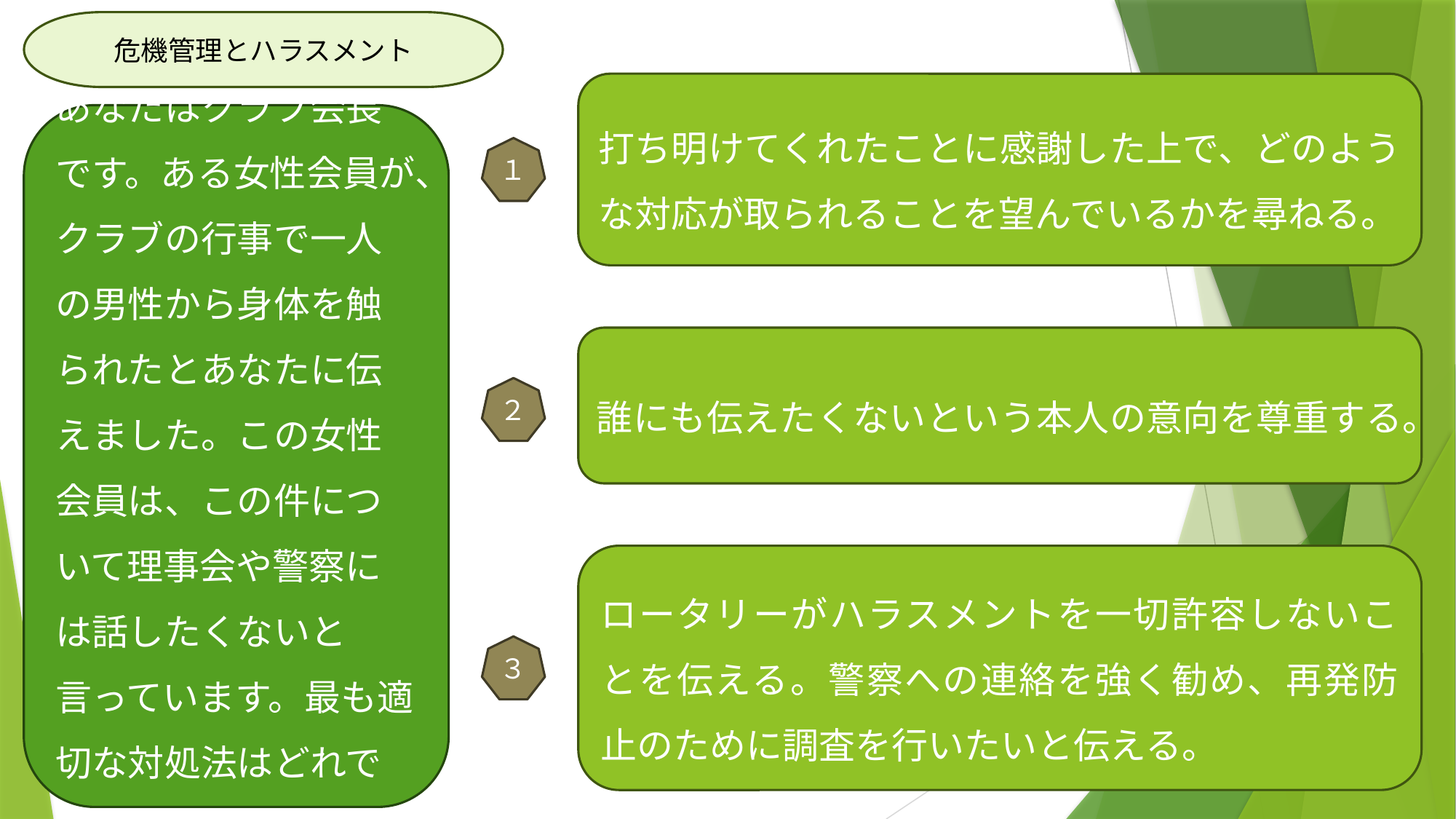

危機管理とハラスメント
打ち明けてくれたことに感謝した上で、どのような対応が取られることを望んでいるかを尋ねる。
あなたはクラブ会長です。ある女性会員が、クラブの行事で一人の男性から身体を触られたとあなたに伝えました。この女性会員は、この件について理事会や警察には話したくないと言っています。最も適切な対処法はどれでしょうか？
１
誰にも伝えたくないという本人の意向を尊重する。
２
ロータリーがハラスメントを一切許容しないことを伝える。警察への連絡を強く勧め、再発防止のために調査を行いたいと伝える。
３